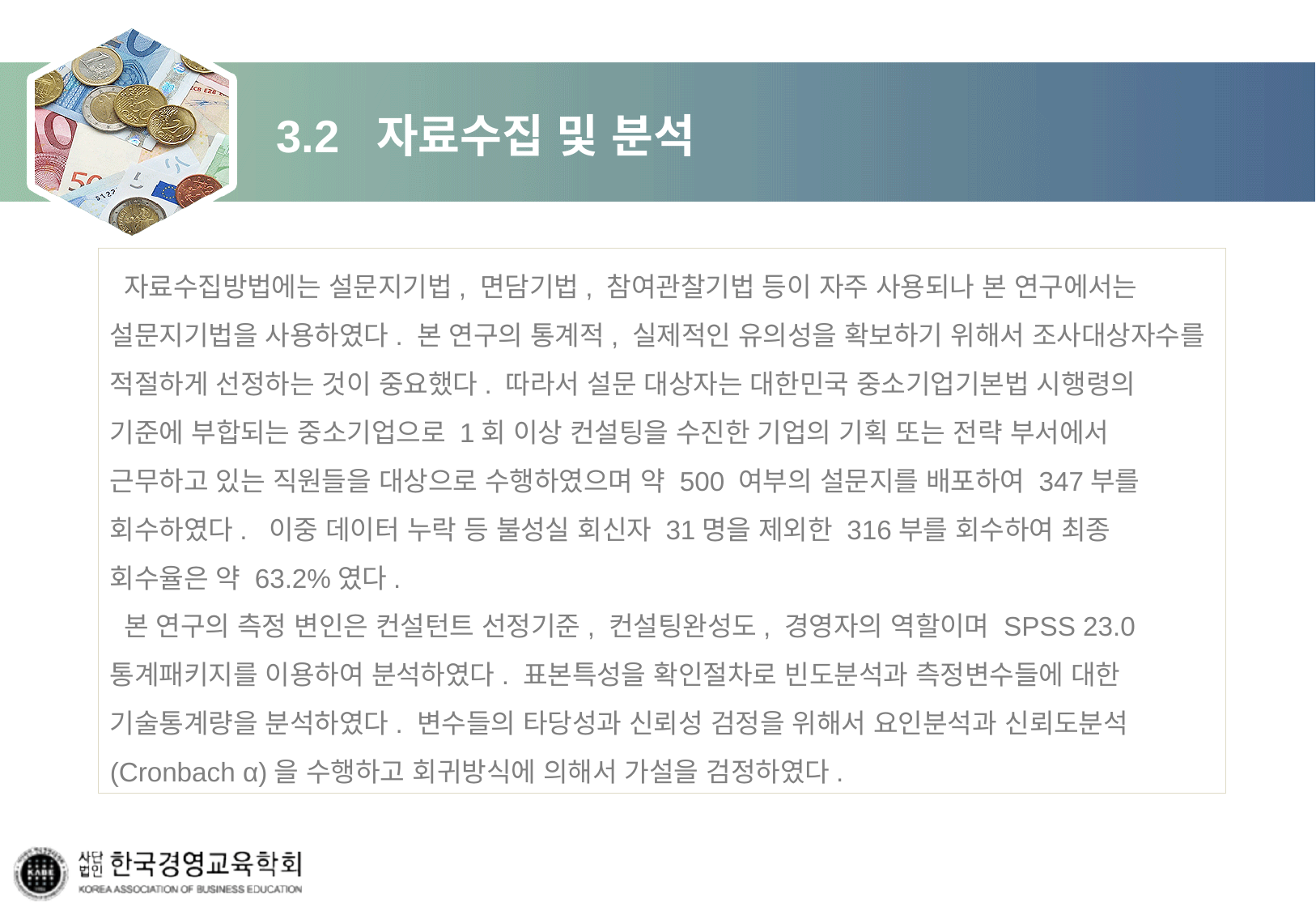

# 3.2  자료수집 및 분석
 자료수집방법에는 설문지기법, 면담기법, 참여관찰기법 등이 자주 사용되나 본 연구에서는 설문지기법을 사용하였다. 본 연구의 통계적, 실제적인 유의성을 확보하기 위해서 조사대상자수를 적절하게 선정하는 것이 중요했다. 따라서 설문 대상자는 대한민국 중소기업기본법 시행령의 기준에 부합되는 중소기업으로 1회 이상 컨설팅을 수진한 기업의 기획 또는 전략 부서에서 근무하고 있는 직원들을 대상으로 수행하였으며 약 500 여부의 설문지를 배포하여 347부를 회수하였다.  이중 데이터 누락 등 불성실 회신자 31명을 제외한 316부를 회수하여 최종 회수율은 약 63.2%였다.
 본 연구의 측정 변인은 컨설턴트 선정기준, 컨설팅완성도, 경영자의 역할이며 SPSS 23.0 통계패키지를 이용하여 분석하였다. 표본특성을 확인절차로 빈도분석과 측정변수들에 대한 기술통계량을 분석하였다. 변수들의 타당성과 신뢰성 검정을 위해서 요인분석과 신뢰도분석(Cronbach α)을 수행하고 회귀방식에 의해서 가설을 검정하였다.